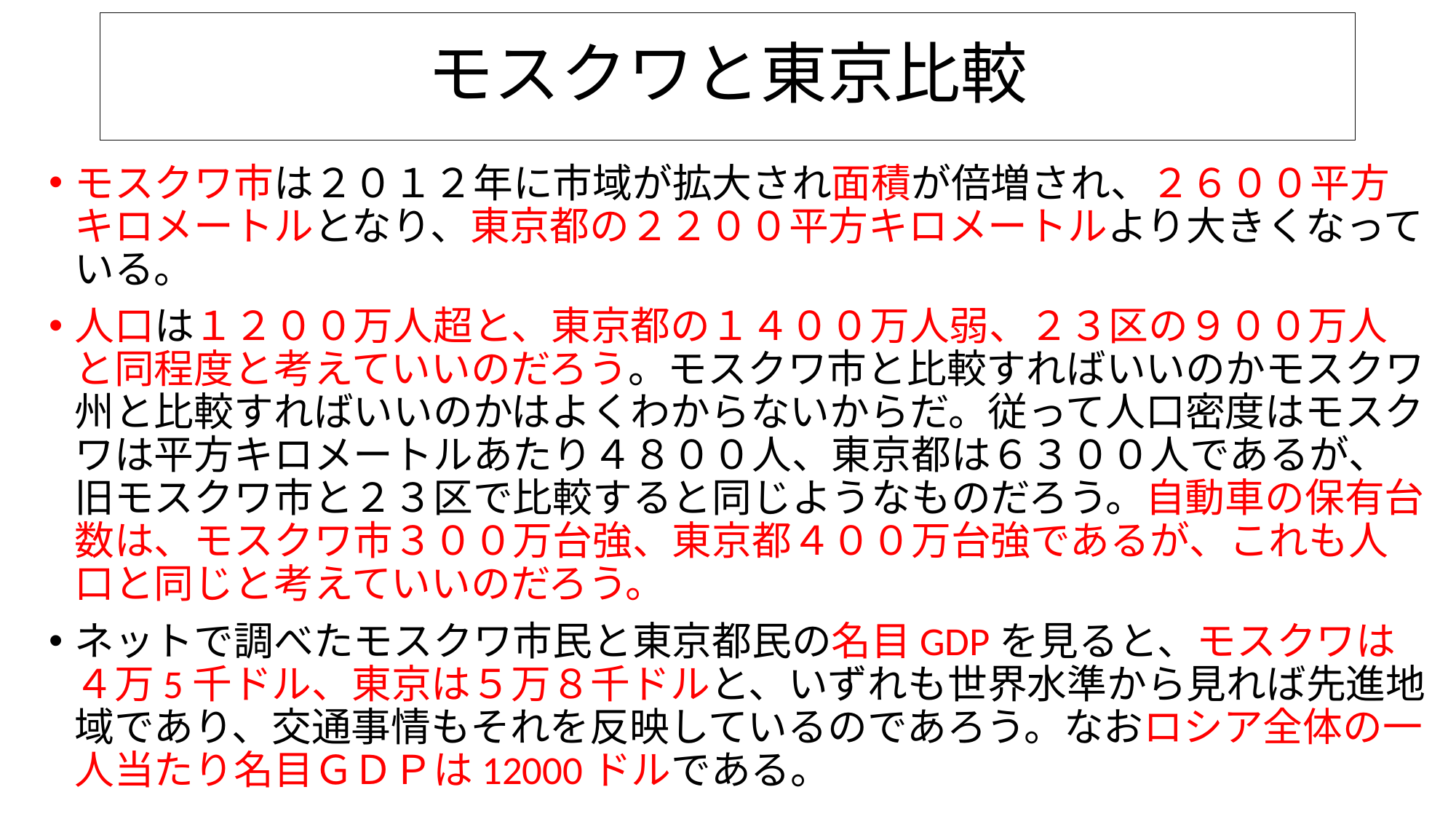

# モスクワと東京比較
モスクワ市は２０１２年に市域が拡大され面積が倍増され、２６００平方キロメートルとなり、東京都の２２００平方キロメートルより大きくなっている。
人口は１２００万人超と、東京都の１４００万人弱、２３区の９００万人と同程度と考えていいのだろう。モスクワ市と比較すればいいのかモスクワ州と比較すればいいのかはよくわからないからだ。従って人口密度はモスクワは平方キロメートルあたり４８００人、東京都は６３００人であるが、旧モスクワ市と２３区で比較すると同じようなものだろう。自動車の保有台数は、モスクワ市３００万台強、東京都４００万台強であるが、これも人口と同じと考えていいのだろう。
ネットで調べたモスクワ市民と東京都民の名目GDPを見ると、モスクワは４万5千ドル、東京は５万８千ドルと、いずれも世界水準から見れば先進地域であり、交通事情もそれを反映しているのであろう。なおロシア全体の一人当たり名目ＧＤＰは12000ドルである。